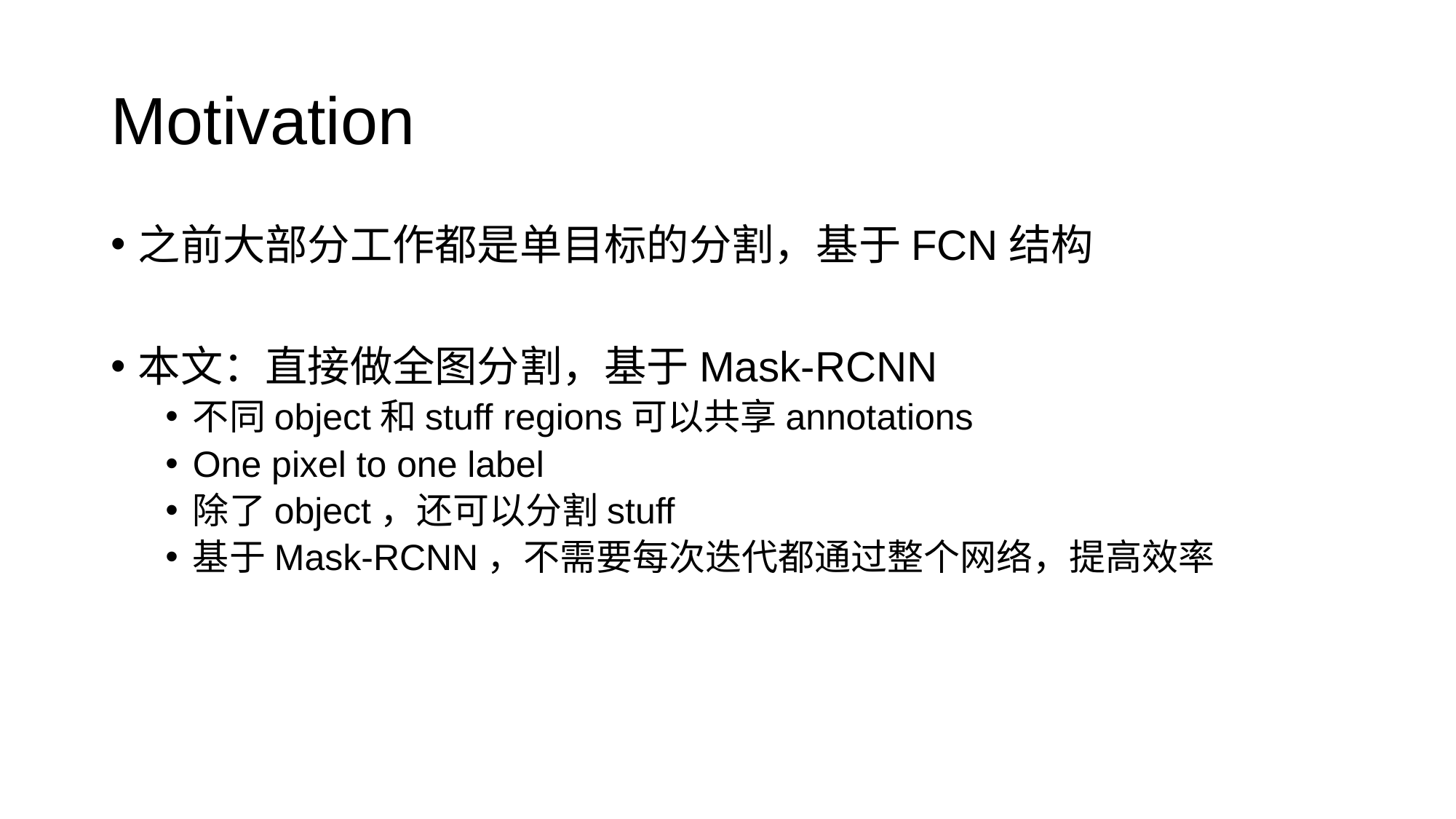

# Motivation
之前大部分工作都是单目标的分割，基于FCN结构

本文：直接做全图分割，基于Mask-RCNN
不同object和stuff regions可以共享annotations
One pixel to one label
除了object，还可以分割stuff
基于Mask-RCNN，不需要每次迭代都通过整个网络，提高效率